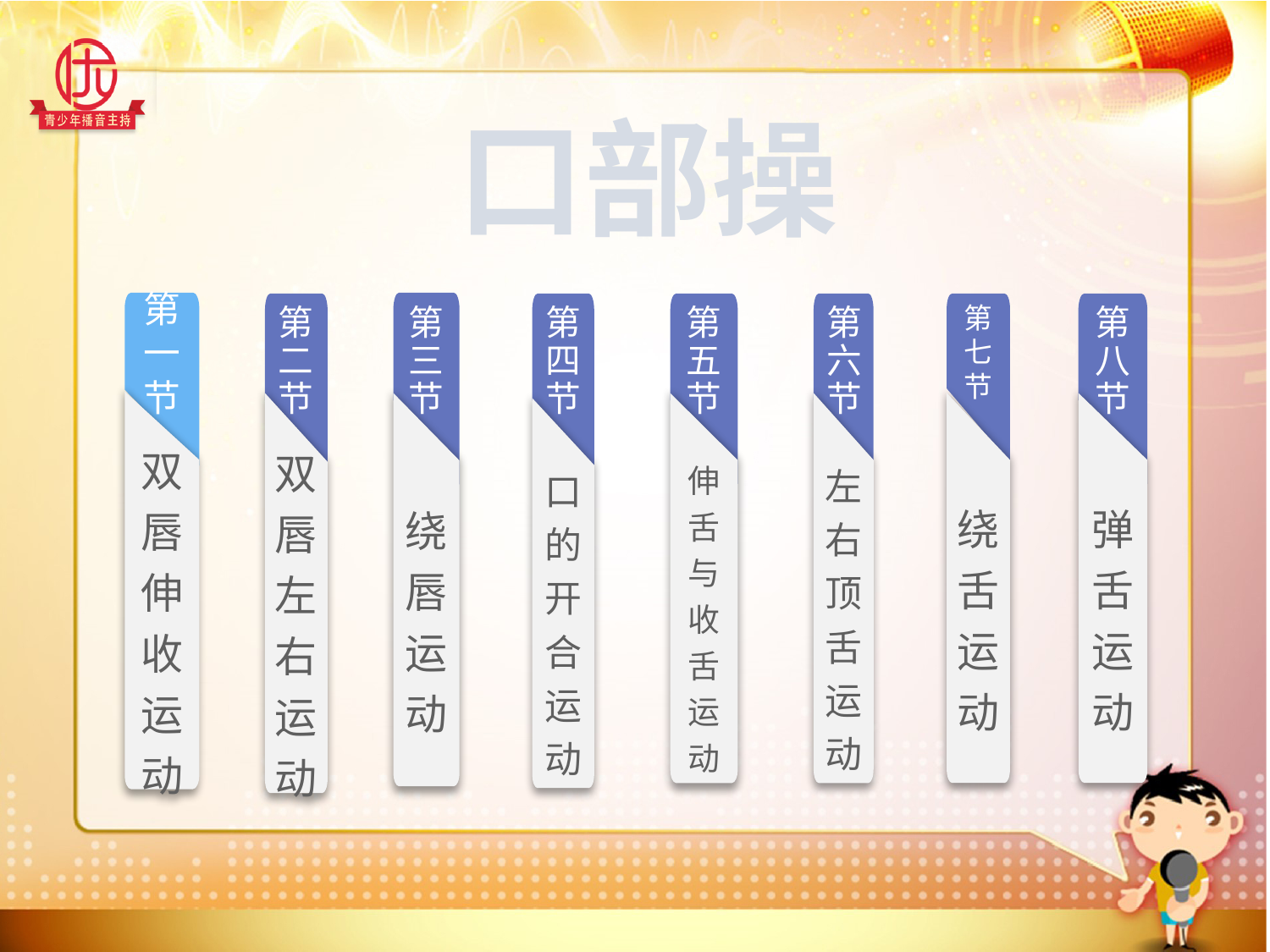

口部操
第一节
双唇伸收运动
第三节
绕唇运动
第二节
双唇左右运动
第四节
口的开合运动
第五节
伸舌与收舌运动
第六节
左右顶舌运动
第七节
绕舌运动
第八节
弹舌运动